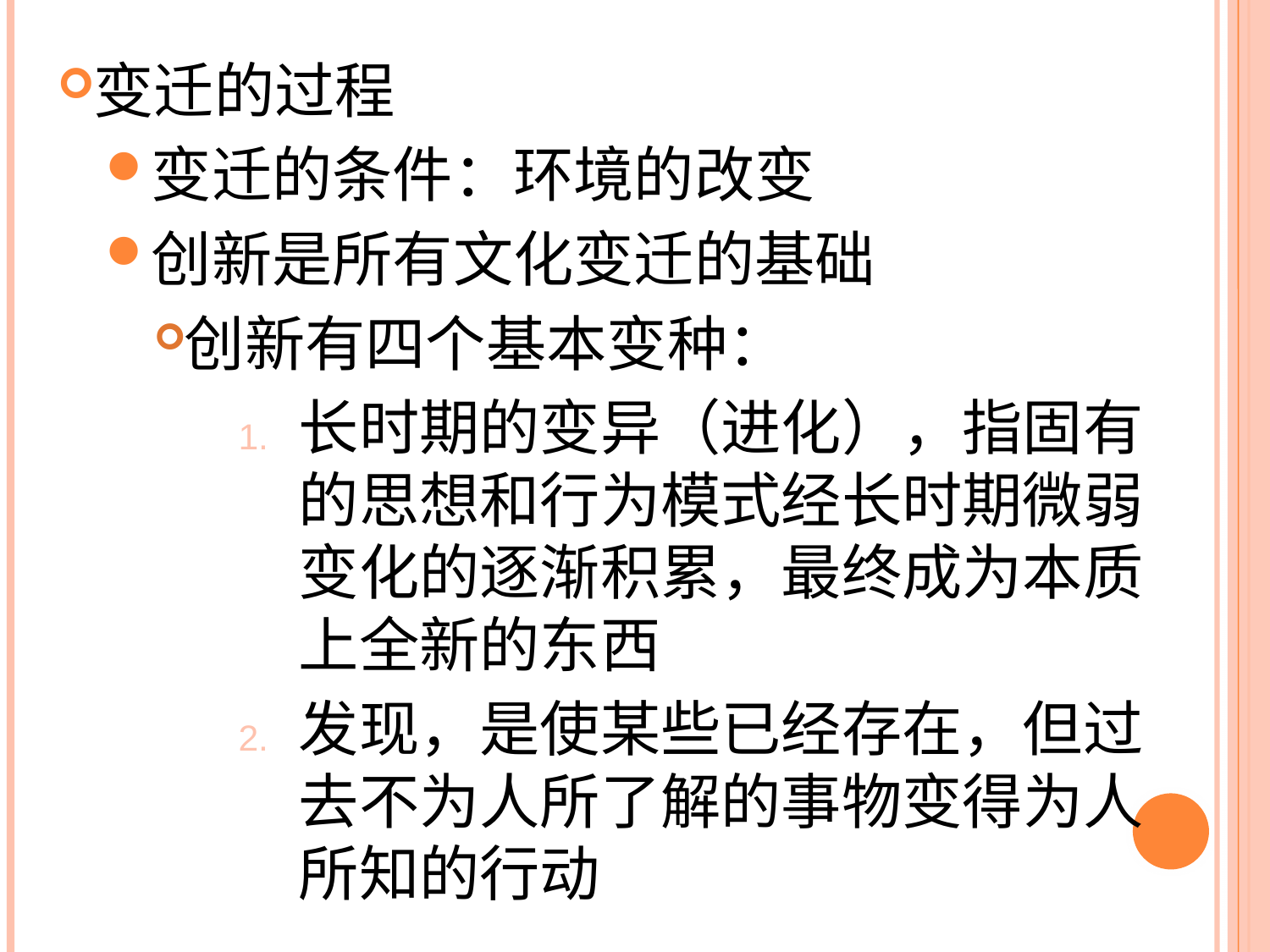

变迁的过程
变迁的条件：环境的改变
创新是所有文化变迁的基础
创新有四个基本变种：
长时期的变异（进化），指固有的思想和行为模式经长时期微弱变化的逐渐积累，最终成为本质上全新的东西
发现，是使某些已经存在，但过去不为人所了解的事物变得为人所知的行动